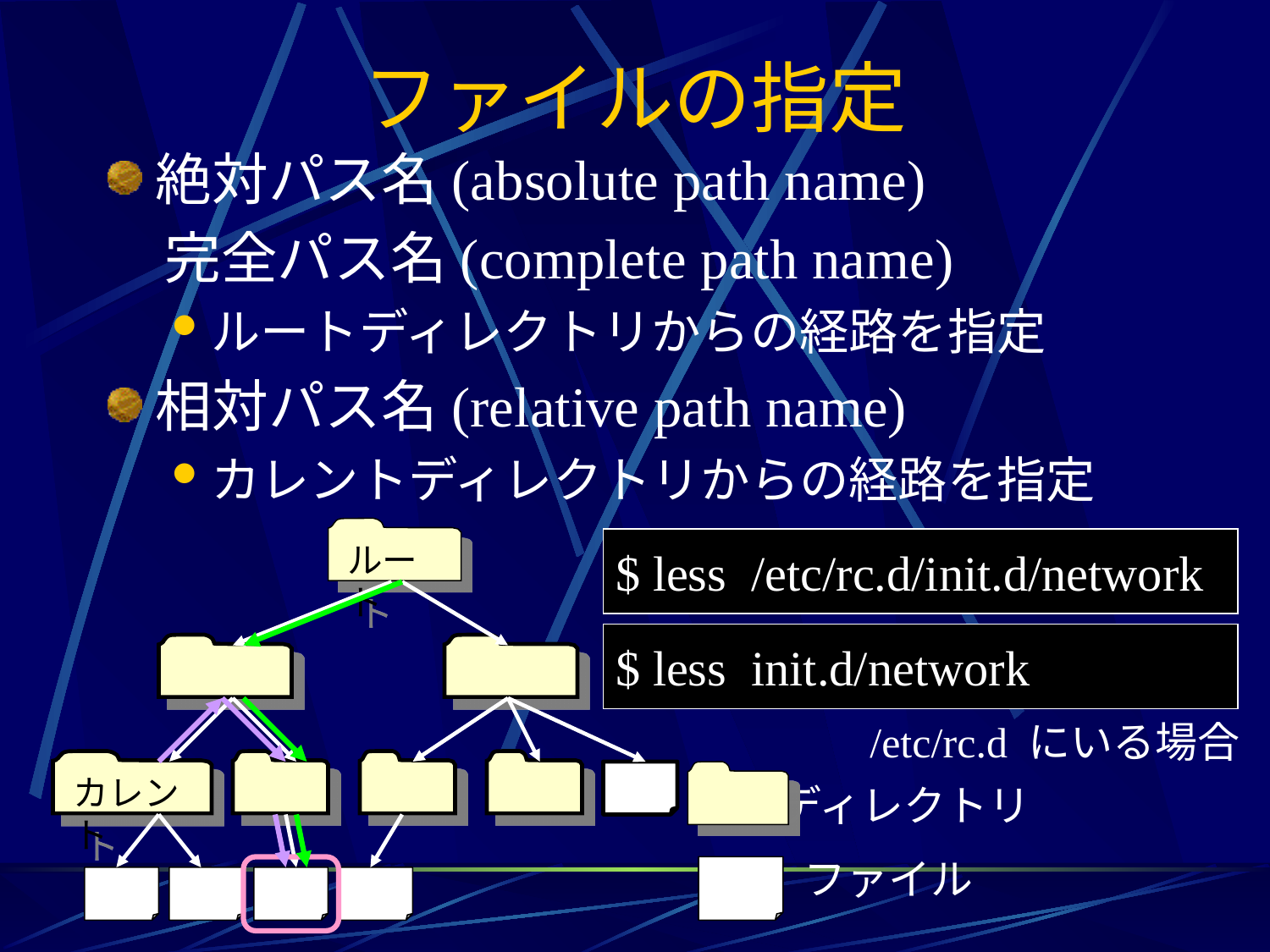

# ファイルの指定
絶対パス名(absolute path name)
　完全パス名(complete path name)
ルートディレクトリからの経路を指定
相対パス名(relative path name)
カレントディレクトリからの経路を指定
ルート
$ less  /etc/rc.d/init.d/network

$ less  init.d/network
/etc/rc.d にいる場合

カレント

ディレクトリ

ファイル